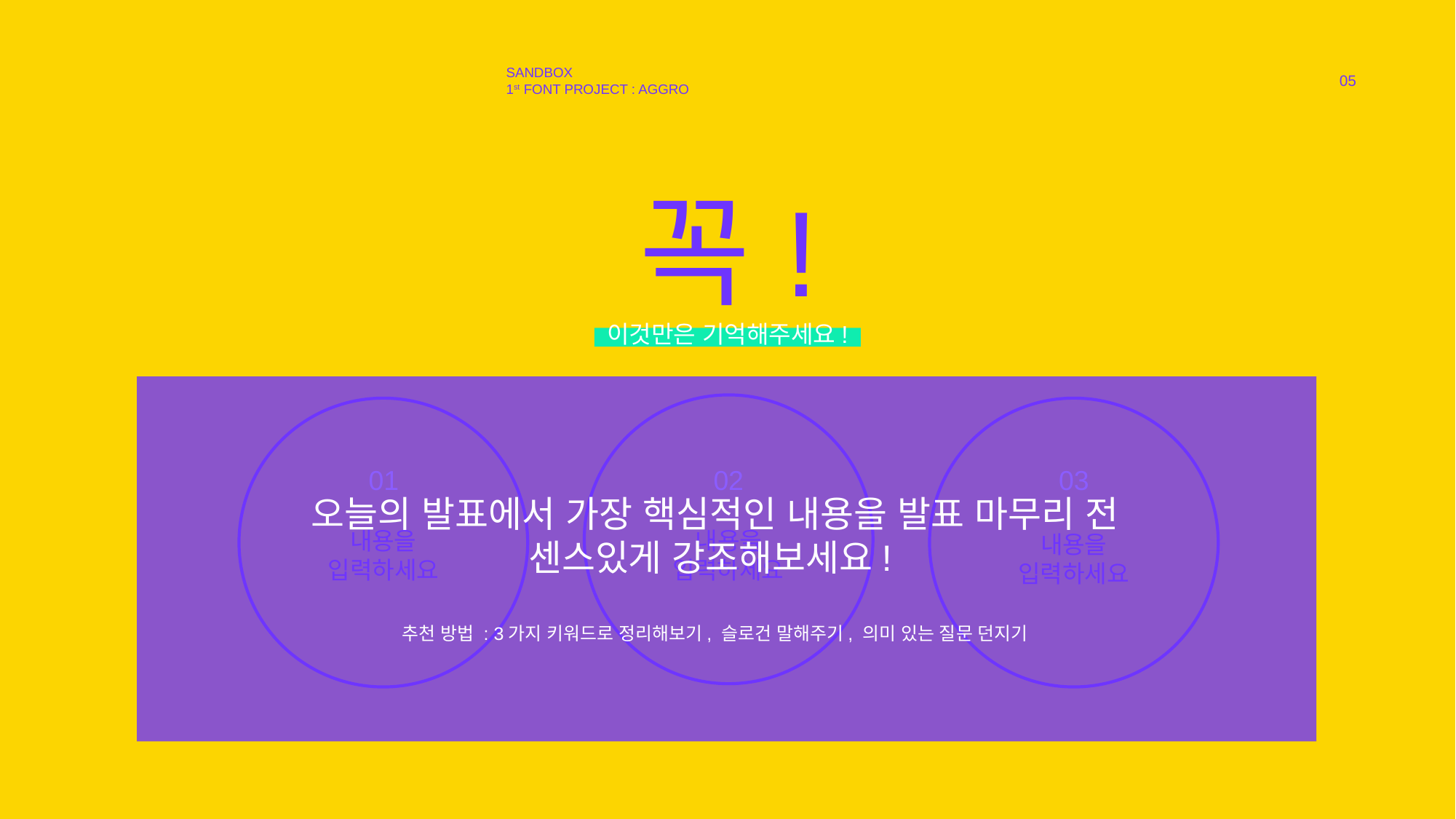

SANDBOX
1st FONT PROJECT : AGGRO
05
꼭!
이것만은 기억해주세요!

오늘의 발표에서 가장 핵심적인 내용을 발표 마무리 전
센스있게 강조해보세요!

추천 방법 : 3가지 키워드로 정리해보기, 슬로건 말해주기, 의미 있는 질문 던지기

01
02
03
내용을
입력하세요
내용을
입력하세요
내용을
입력하세요